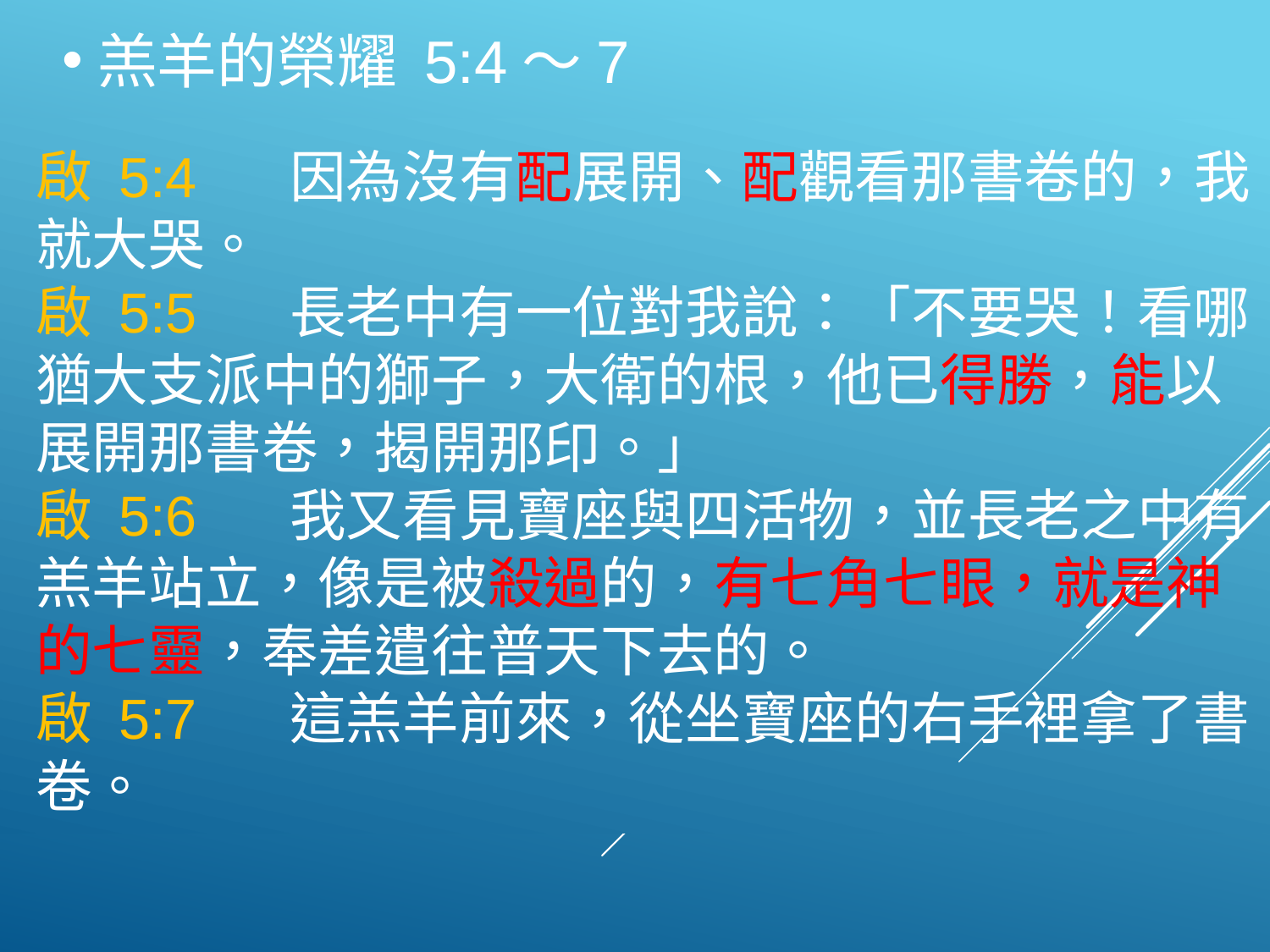

羔羊的榮耀 5:4～7

啟 5:4	因為沒有配展開、配觀看那書卷的，我就大哭。
啟 5:5	長老中有一位對我說：「不要哭！看哪，猶大支派中的獅子，大衛的根，他已得勝，能以展開那書卷，揭開那印。」
啟 5:6	我又看見寶座與四活物，並長老之中有羔羊站立，像是被殺過的，有七角七眼，就是神的七靈，奉差遣往普天下去的。
啟 5:7	這羔羊前來，從坐寶座的右手裡拿了書卷。